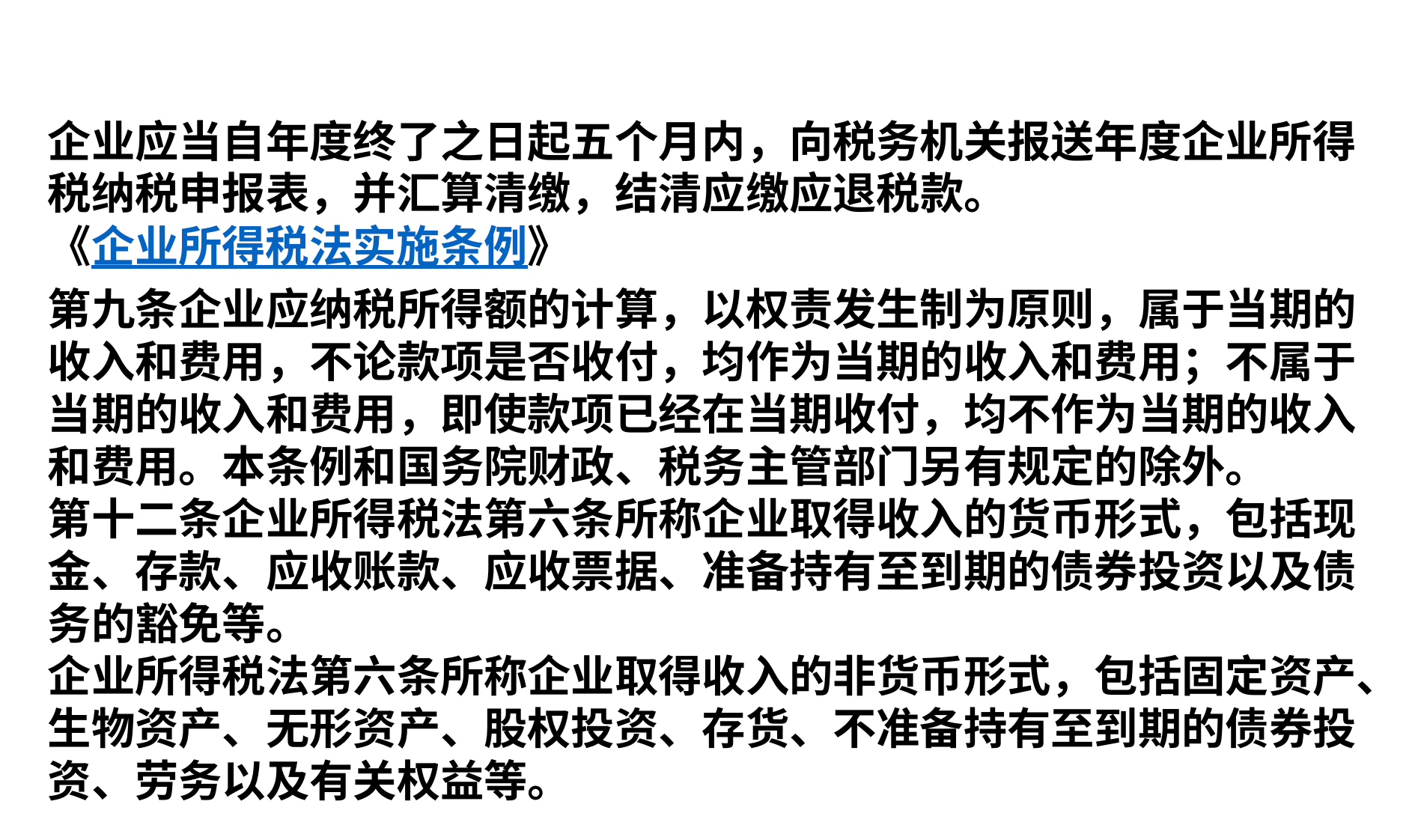

企业应当自年度终了之日起五个月内，向税务机关报送年度企业所得税纳税申报表，并汇算清缴，结清应缴应退税款。
《企业所得税法实施条例》
第九条企业应纳税所得额的计算，以权责发生制为原则，属于当期的收入和费用，不论款项是否收付，均作为当期的收入和费用；不属于当期的收入和费用，即使款项已经在当期收付，均不作为当期的收入和费用。本条例和国务院财政、税务主管部门另有规定的除外。
第十二条企业所得税法第六条所称企业取得收入的货币形式，包括现金、存款、应收账款、应收票据、准备持有至到期的债券投资以及债务的豁免等。
企业所得税法第六条所称企业取得收入的非货币形式，包括固定资产、生物资产、无形资产、股权投资、存货、不准备持有至到期的债券投资、劳务以及有关权益等。